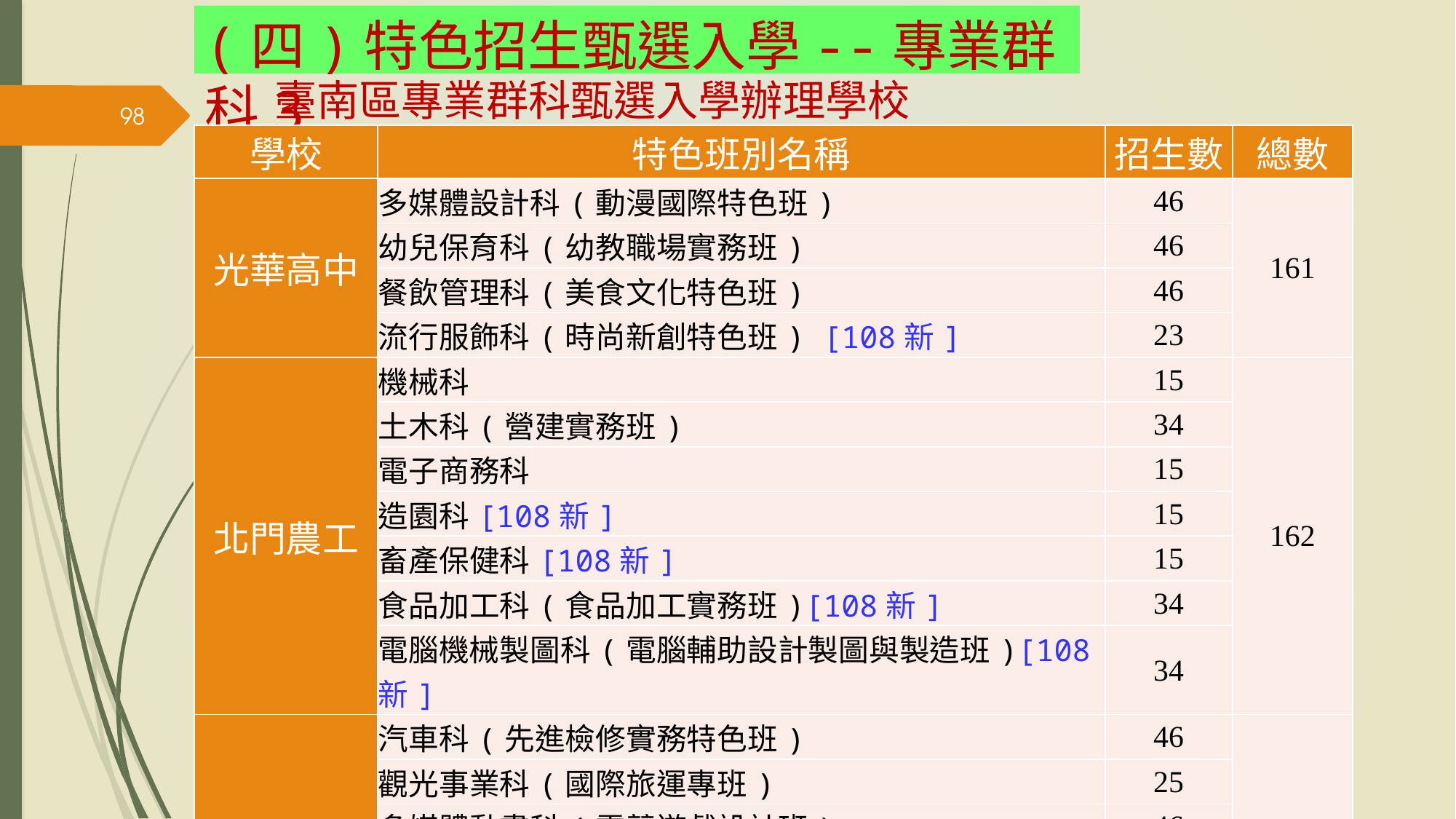

(四)特色招生甄選入學--專業群科3
# 臺南區專業群科甄選入學辦理學校
98
| 學校 | 特色班別名稱 | 招生數 | 總數 |
| --- | --- | --- | --- |
| 光華高中 | 多媒體設計科(動漫國際特色班) | 46 | 161 |
|  | 幼兒保育科(幼教職場實務班) | 46 |  |
|  | 餐飲管理科(美食文化特色班) | 46 |  |
|  | 流行服飾科(時尚新創特色班) [108新] | 23 |  |
| 北門農工 | 機械科 | 15 | 162 |
|  | 土木科(營建實務班) | 34 |  |
|  | 電子商務科 | 15 |  |
|  | 造園科[108新] | 15 |  |
|  | 畜產保健科[108新] | 15 |  |
|  | 食品加工科(食品加工實務班)[108新] | 34 |  |
|  | 電腦機械製圖科(電腦輔助設計製圖與製造班)[108新] | 34 |  |
| 南英商工 | 汽車科(先進檢修實務特色班) | 46 | 213 |
|  | 觀光事業科(國際旅運專班) | 25 |  |
|  | 多媒體動畫科(電競遊戲設計班) | 46 |  |
|  | 應用日語科(日文特色班) | 25 |  |
|  | 餐飲管理科(餐飲廚藝班) | 46 |  |
|  | 電影電視科(影視才藝特色班) | 25 |  |